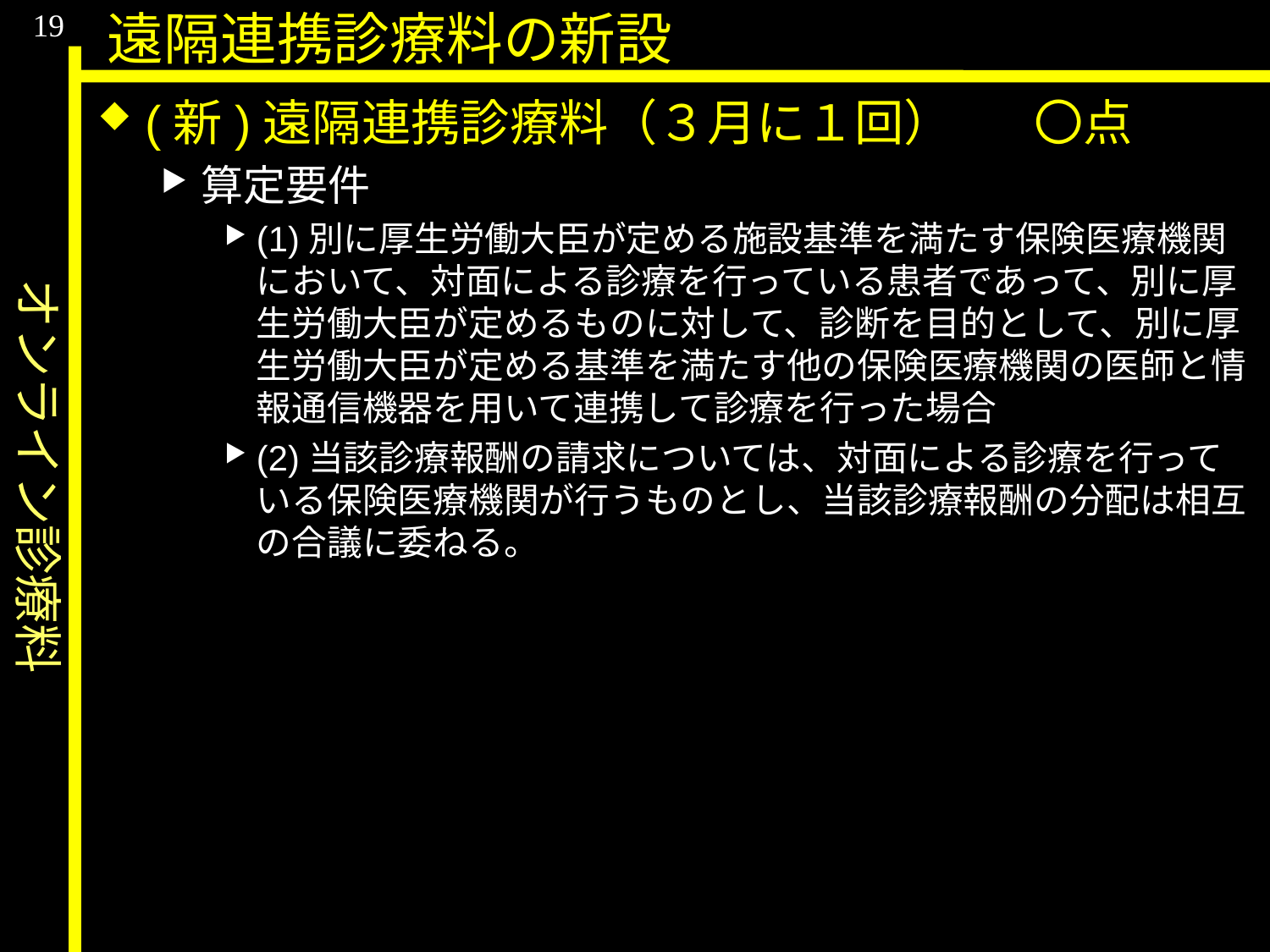

オンライン診療料
19
遠隔連携診療料の新設

(新)遠隔連携診療料（３月に１回）	〇点
算定要件
(1)別に厚生労働大臣が定める施設基準を満たす保険医療機関において、対面による診療を行っている患者であって、別に厚生労働大臣が定めるものに対して、診断を目的として、別に厚生労働大臣が定める基準を満たす他の保険医療機関の医師と情報通信機器を用いて連携して診療を行った場合
(2)当該診療報酬の請求については、対面による診療を行っている保険医療機関が行うものとし、当該診療報酬の分配は相互の合議に委ねる。